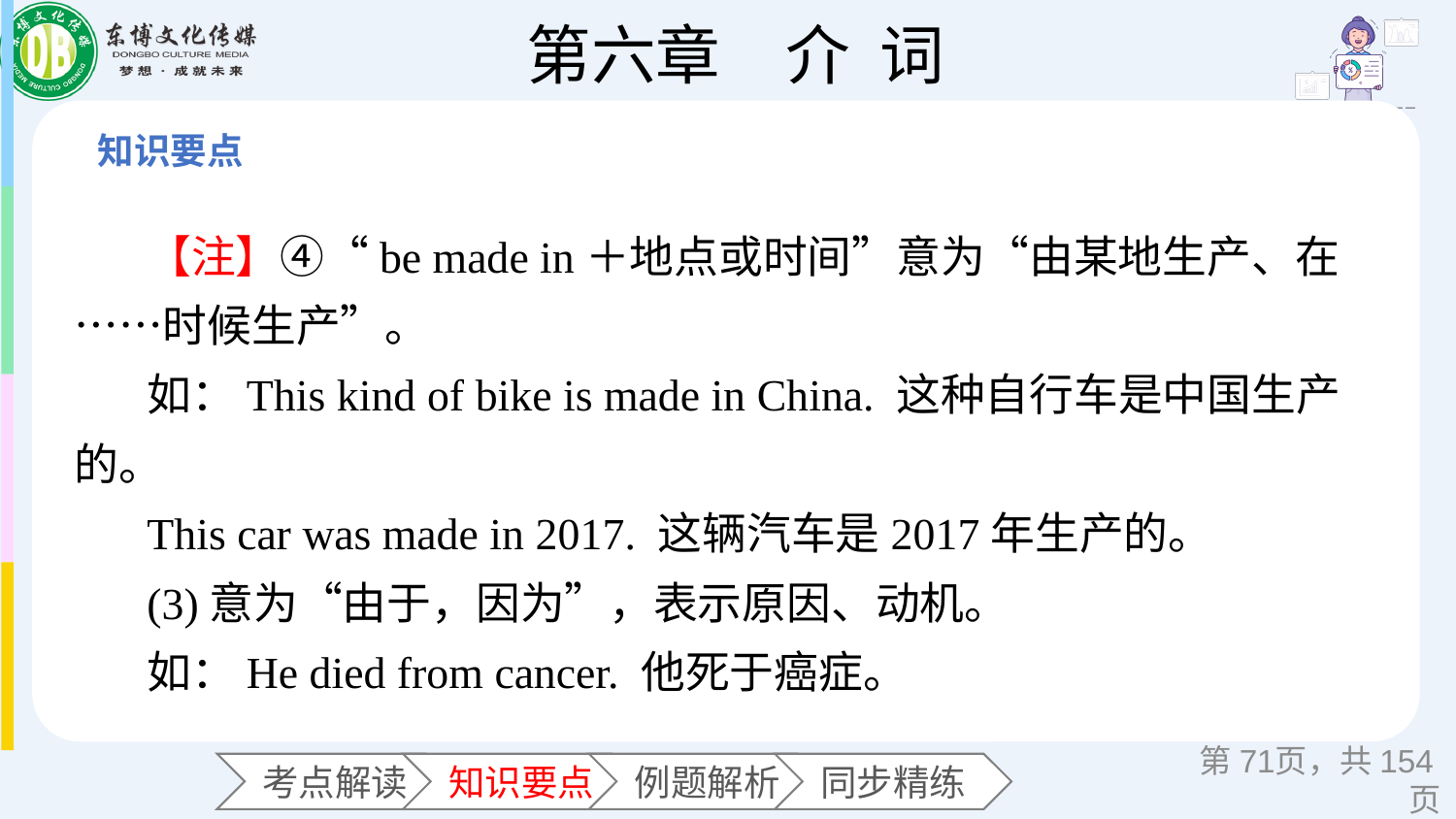

【注】④“be made in＋地点或时间”意为“由某地生产、在……时候生产”。
如：This kind of bike is made in China. 这种自行车是中国生产的。
This car was made in 2017. 这辆汽车是2017年生产的。
(3)意为“由于，因为”，表示原因、动机。
如：He died from cancer. 他死于癌症。
第71页，共154页